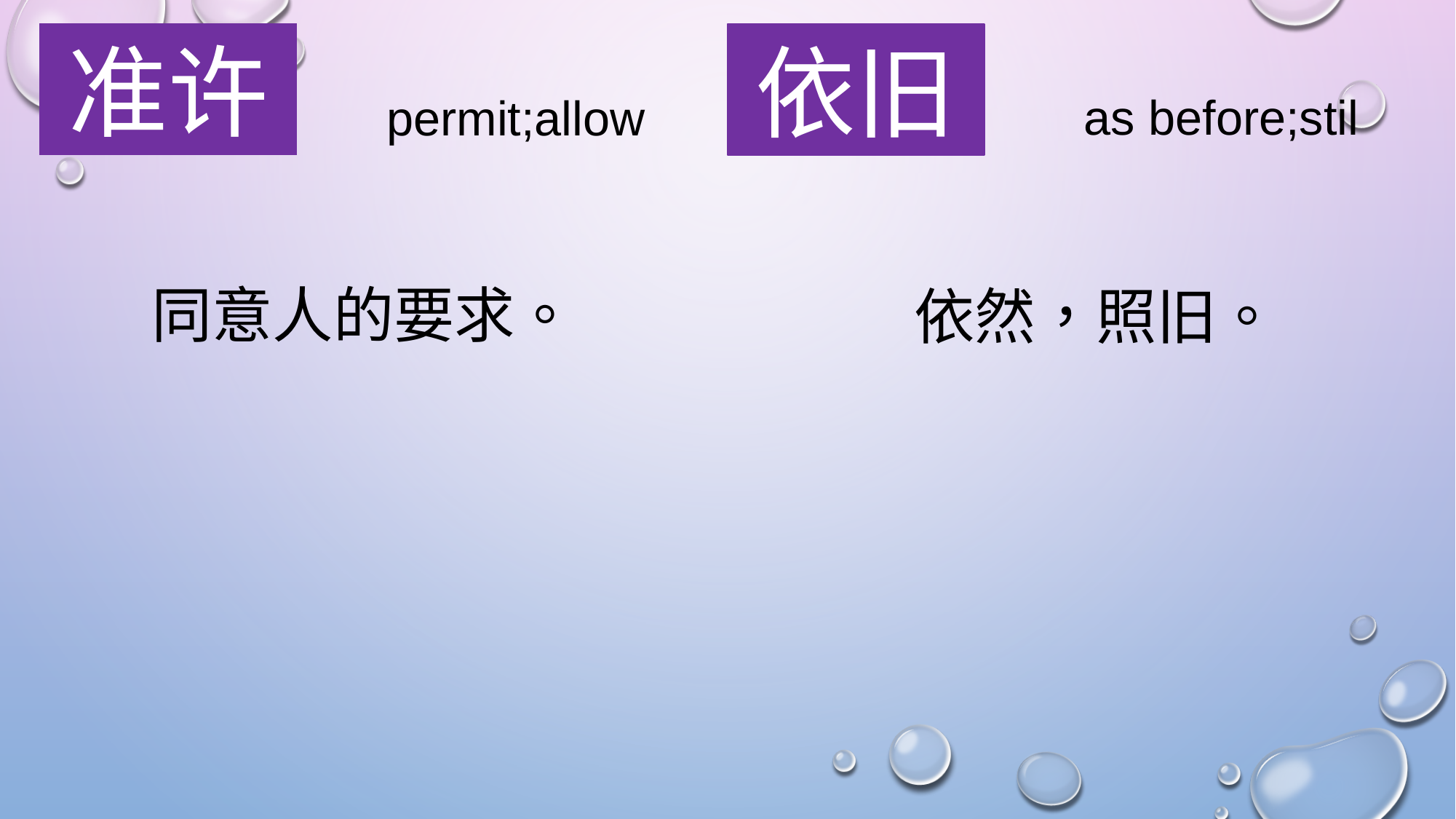

准许
依旧
as before;stil
permit;allow
同意人的要求。
依然，照旧。